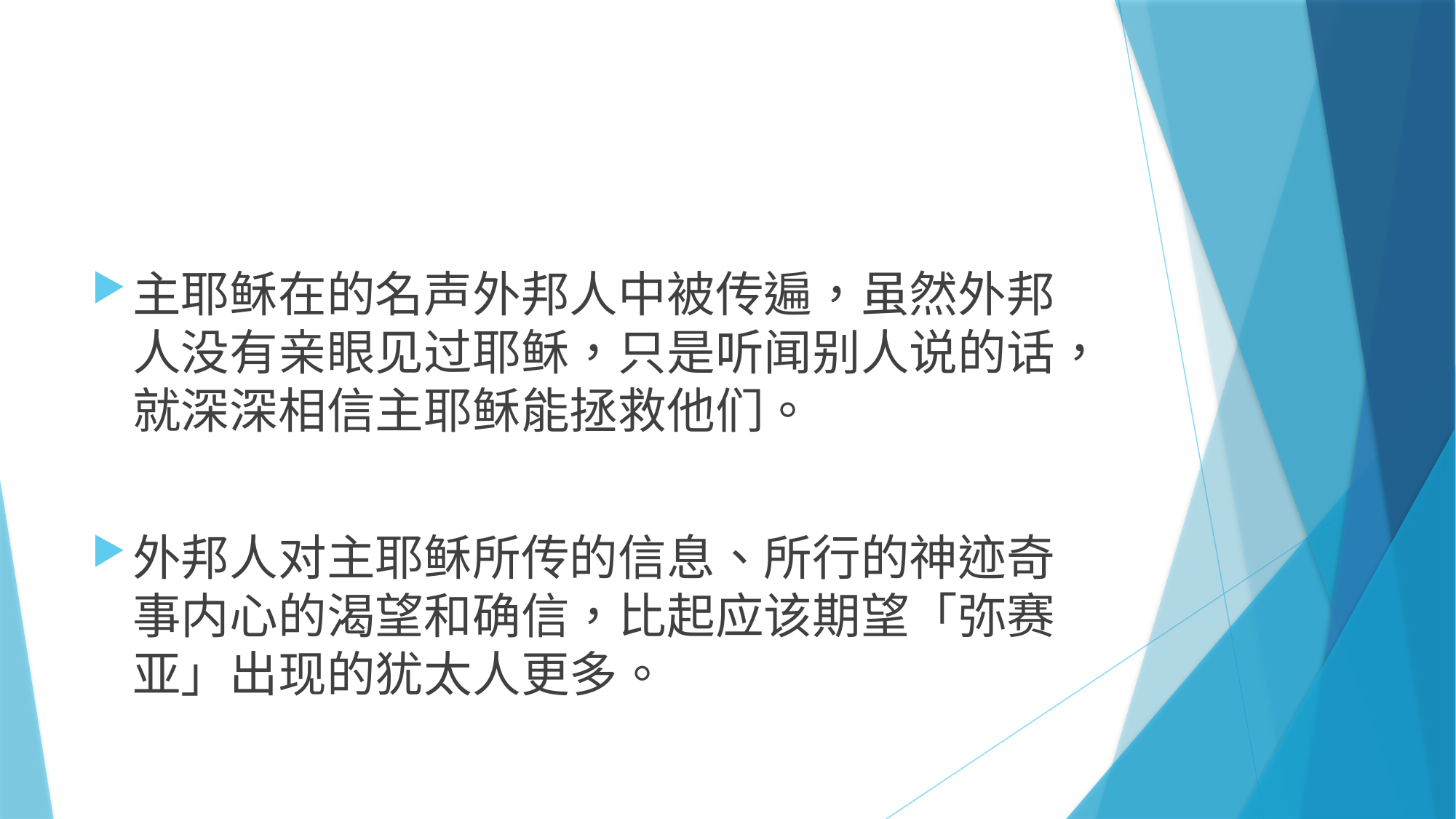

#
主耶稣在的名声外邦人中被传遍，虽然外邦人没有亲眼见过耶稣，只是听闻别人说的话，就深深相信主耶稣能拯救他们。

外邦人对主耶稣所传的信息、所行的神迹奇事内心的渴望和确信，比起应该期望「弥赛亚」出现的犹太人更多。